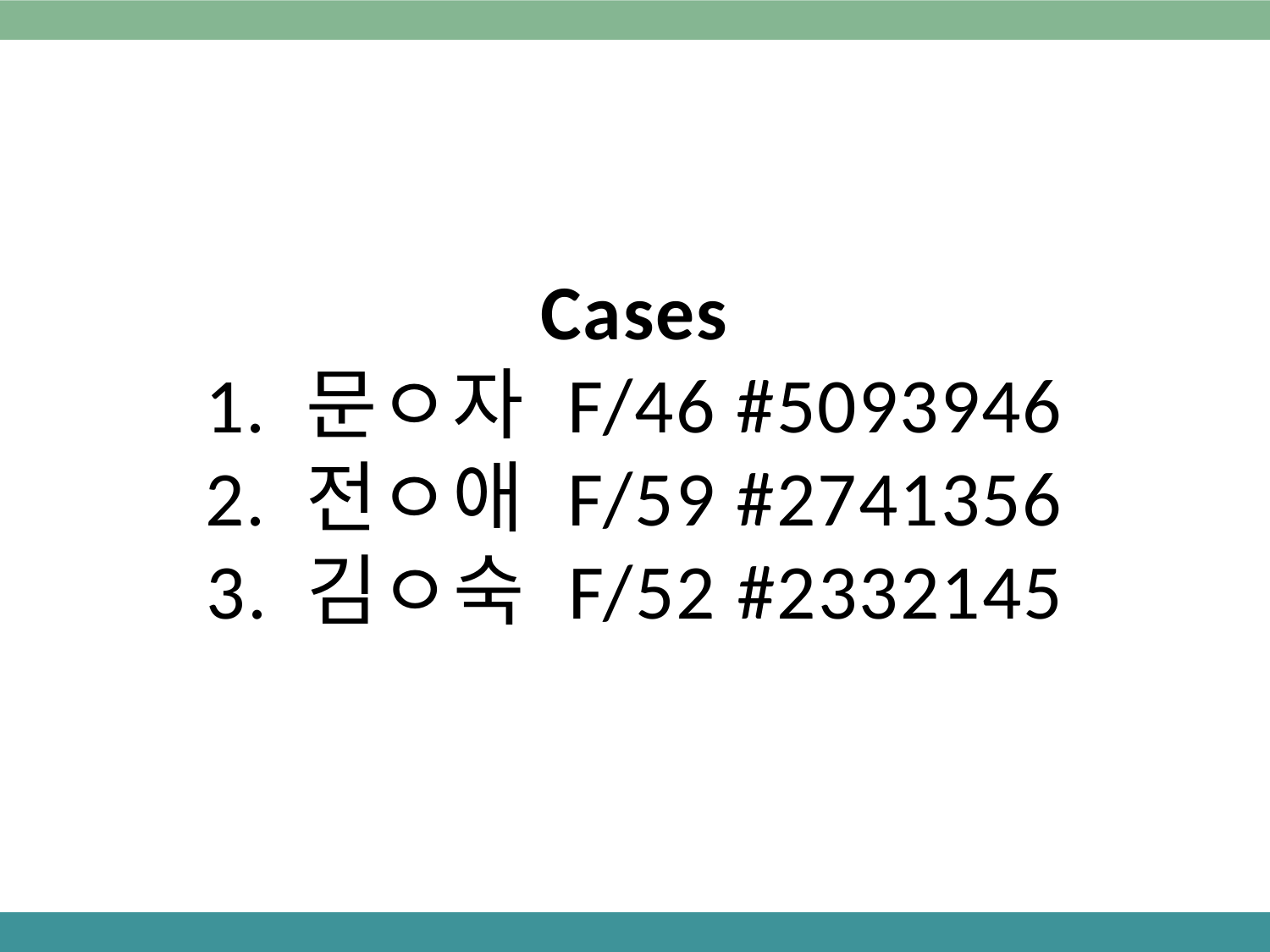

Cases
1. 문ㅇ자 F/46 #5093946
2. 전ㅇ애 F/59 #2741356
3. 김ㅇ숙 F/52 #2332145